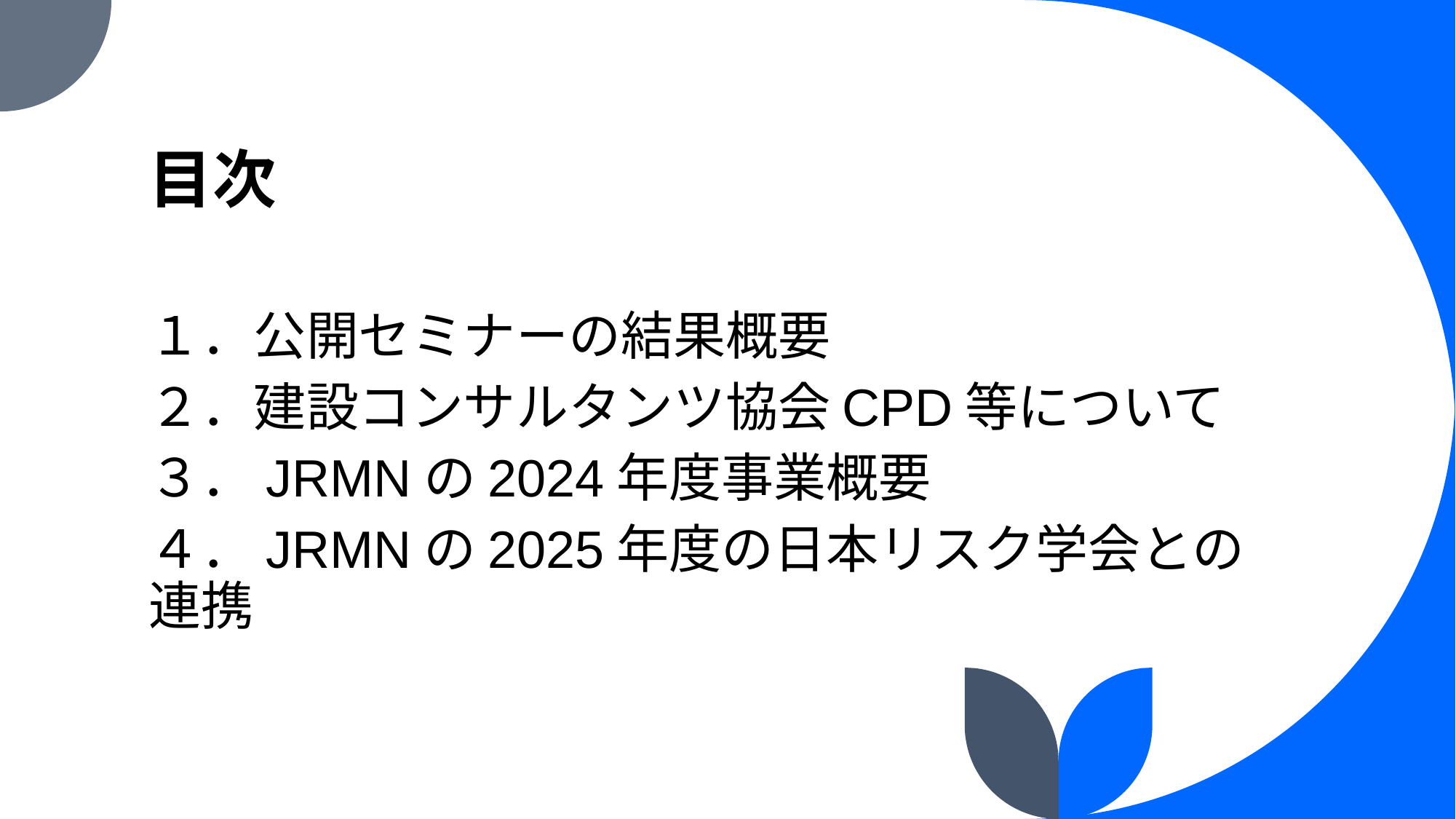

# 目次

１．公開セミナーの結果概要
２．建設コンサルタンツ協会CPD等について
３．JRMNの2024年度事業概要
４．JRMNの2025年度の日本リスク学会との連携